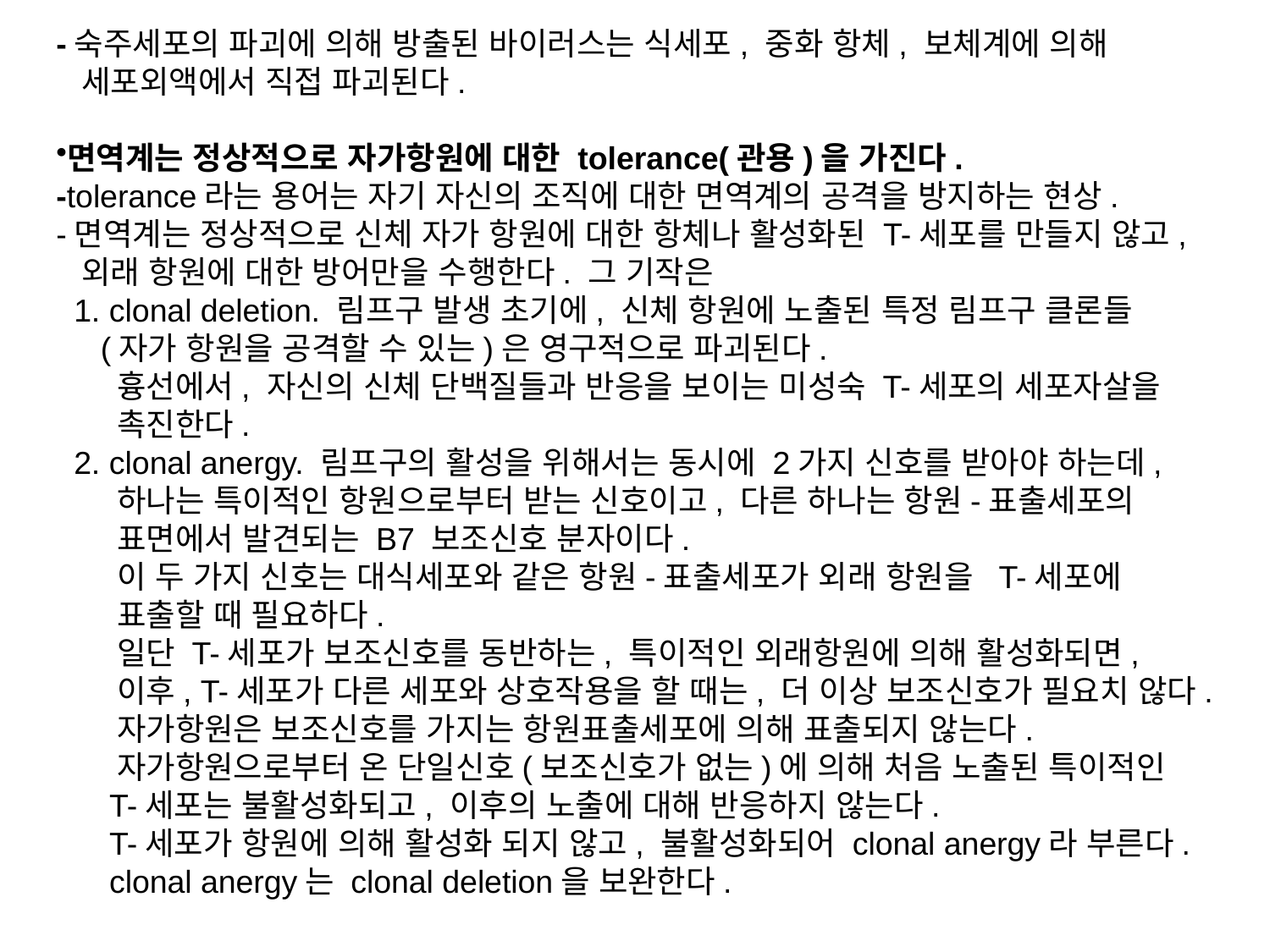

-숙주세포의 파괴에 의해 방출된 바이러스는 식세포, 중화 항체, 보체계에 의해
  세포외액에서 직접 파괴된다.

면역계는 정상적으로 자가항원에 대한 tolerance(관용)을 가진다.
-tolerance라는 용어는 자기 자신의 조직에 대한 면역계의 공격을 방지하는 현상.
-면역계는 정상적으로 신체 자가 항원에 대한 항체나 활성화된 T-세포를 만들지 않고,
  외래 항원에 대한 방어만을 수행한다. 그 기작은
  1. clonal deletion. 림프구 발생 초기에, 신체 항원에 노출된 특정 림프구 클론들
     (자가 항원을 공격할 수 있는)은 영구적으로 파괴된다.
      흉선에서, 자신의 신체 단백질들과 반응을 보이는 미성숙 T-세포의 세포자살을
      촉진한다.
  2. clonal anergy. 림프구의 활성을 위해서는 동시에 2가지 신호를 받아야 하는데,
      하나는 특이적인 항원으로부터 받는 신호이고, 다른 하나는 항원-표출세포의
      표면에서 발견되는 B7 보조신호 분자이다.
      이 두 가지 신호는 대식세포와 같은 항원-표출세포가 외래 항원을  T-세포에
      표출할 때 필요하다.
      일단 T-세포가 보조신호를 동반하는, 특이적인 외래항원에 의해 활성화되면,
      이후, T-세포가 다른 세포와 상호작용을 할 때는, 더 이상 보조신호가 필요치 않다.
      자가항원은 보조신호를 가지는 항원표출세포에 의해 표출되지 않는다.
      자가항원으로부터 온 단일신호(보조신호가 없는)에 의해 처음 노출된 특이적인
      T-세포는 불활성화되고, 이후의 노출에 대해 반응하지 않는다.
      T-세포가 항원에 의해 활성화 되지 않고, 불활성화되어 clonal anergy라 부른다.
      clonal anergy는 clonal deletion을 보완한다.